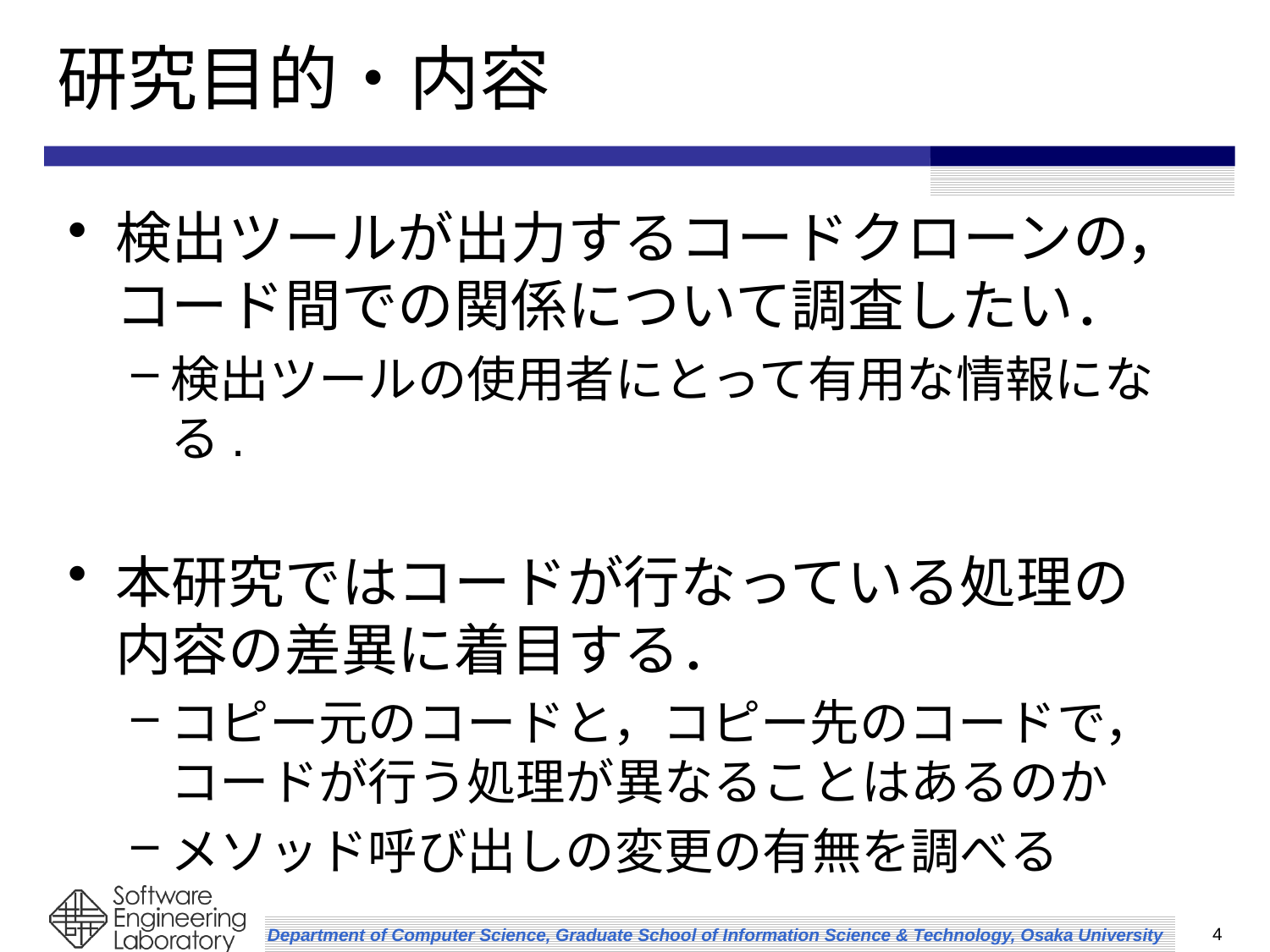

# 研究目的・内容
検出ツールが出力するコードクローンの，コード間での関係について調査したい．
検出ツールの使用者にとって有用な情報になる.

本研究ではコードが行なっている処理の内容の差異に着目する．
コピー元のコードと，コピー先のコードで，コードが行う処理が異なることはあるのか
メソッド呼び出しの変更の有無を調べる

4